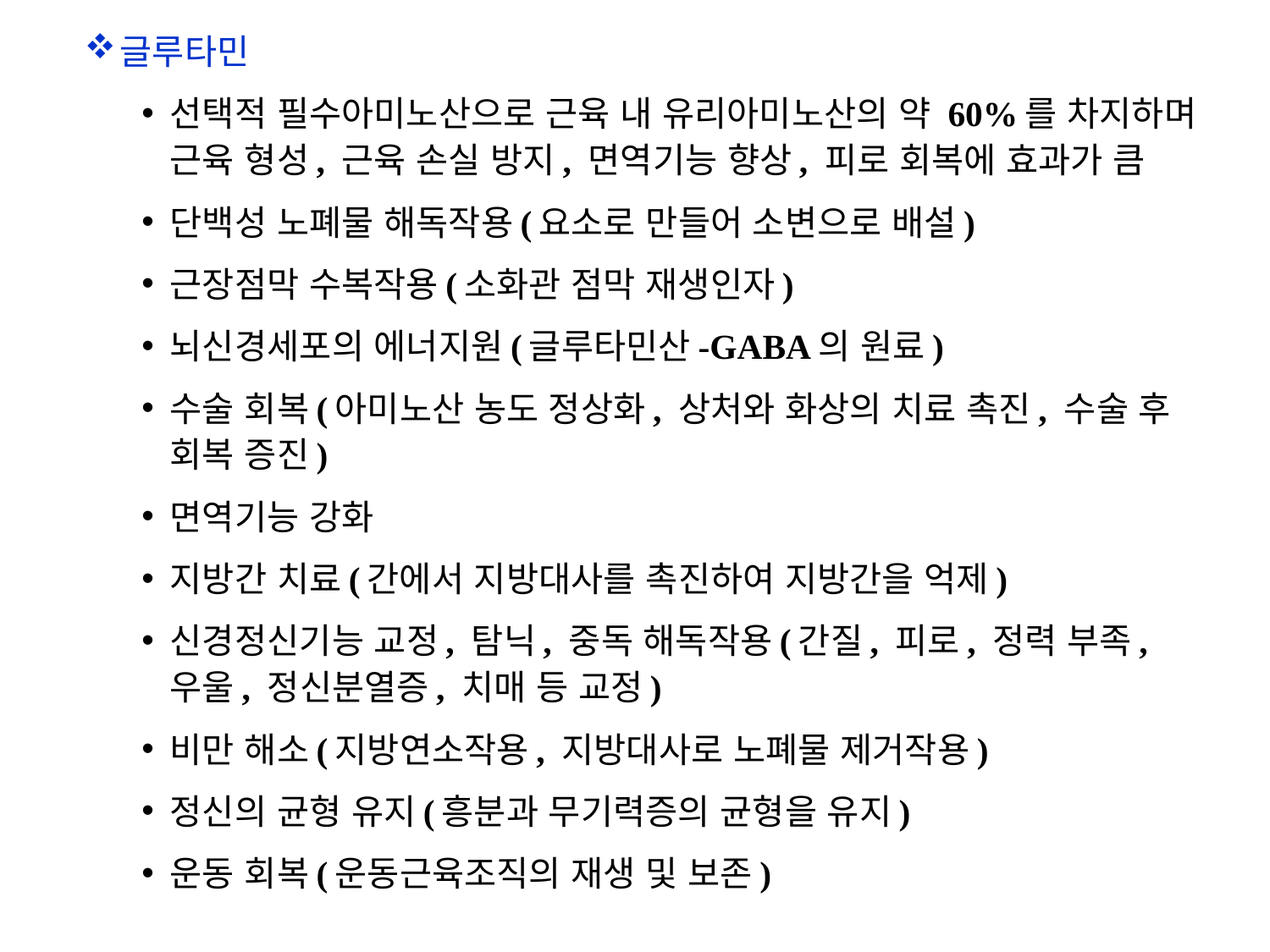

글루타민
선택적 필수아미노산으로 근육 내 유리아미노산의 약 60%를 차지하며 근육 형성, 근육 손실 방지, 면역기능 향상, 피로 회복에 효과가 큼
단백성 노폐물 해독작용(요소로 만들어 소변으로 배설)
근장점막 수복작용(소화관 점막 재생인자)
뇌신경세포의 에너지원(글루타민산-GABA의 원료)
수술 회복(아미노산 농도 정상화, 상처와 화상의 치료 촉진, 수술 후 회복 증진)
면역기능 강화
지방간 치료(간에서 지방대사를 촉진하여 지방간을 억제)
신경정신기능 교정, 탐닉, 중독 해독작용(간질, 피로, 정력 부족, 우울, 정신분열증, 치매 등 교정)
비만 해소(지방연소작용, 지방대사로 노폐물 제거작용)
정신의 균형 유지(흥분과 무기력증의 균형을 유지)
운동 회복(운동근육조직의 재생 및 보존)